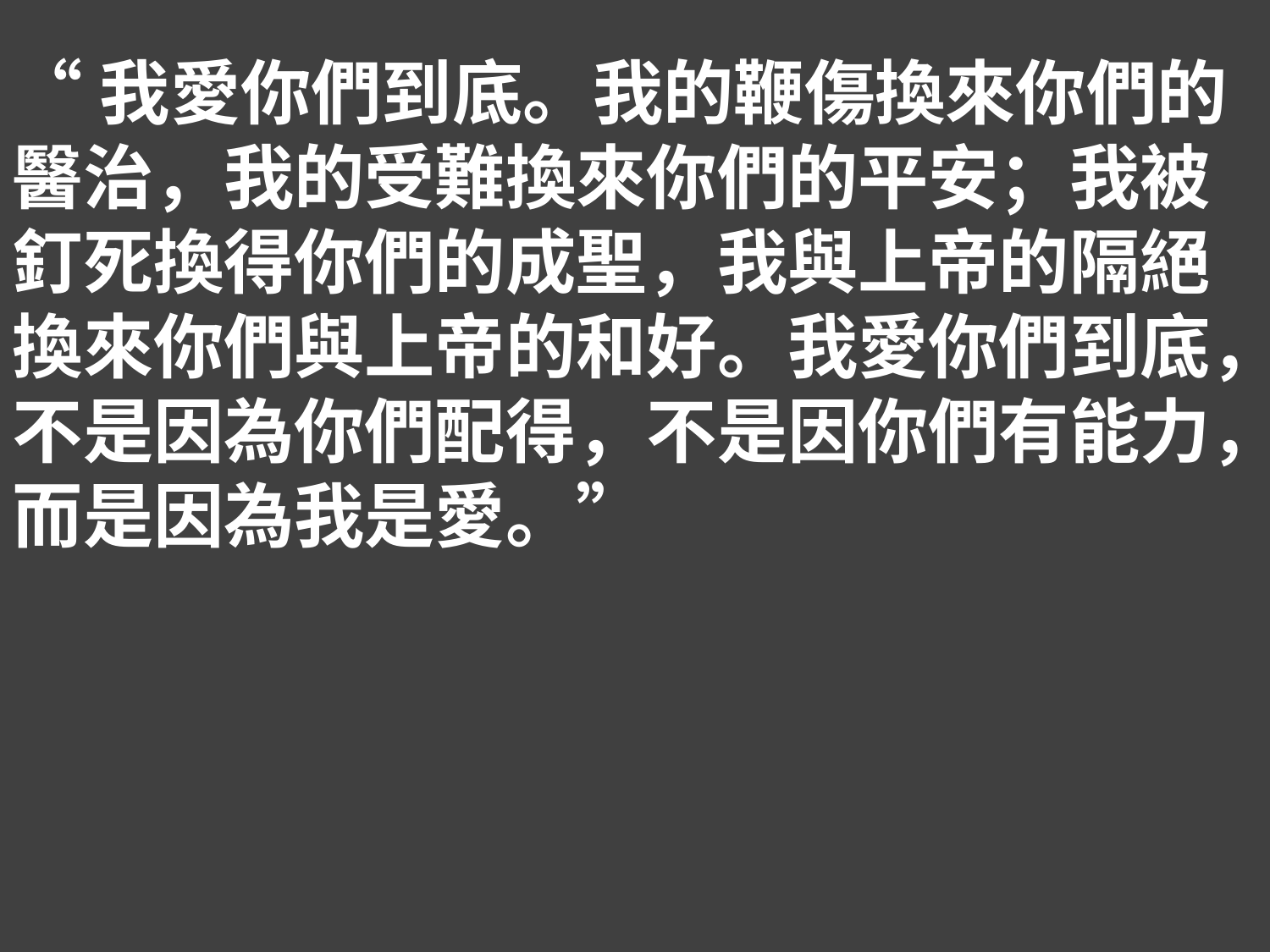

“我愛你們到底。我的鞭傷換來你們的醫治，我的受難換來你們的平安；我被釘死換得你們的成聖，我與上帝的隔絕換來你們與上帝的和好。我愛你們到底，不是因為你們配得，不是因你們有能力，而是因為我是愛。”